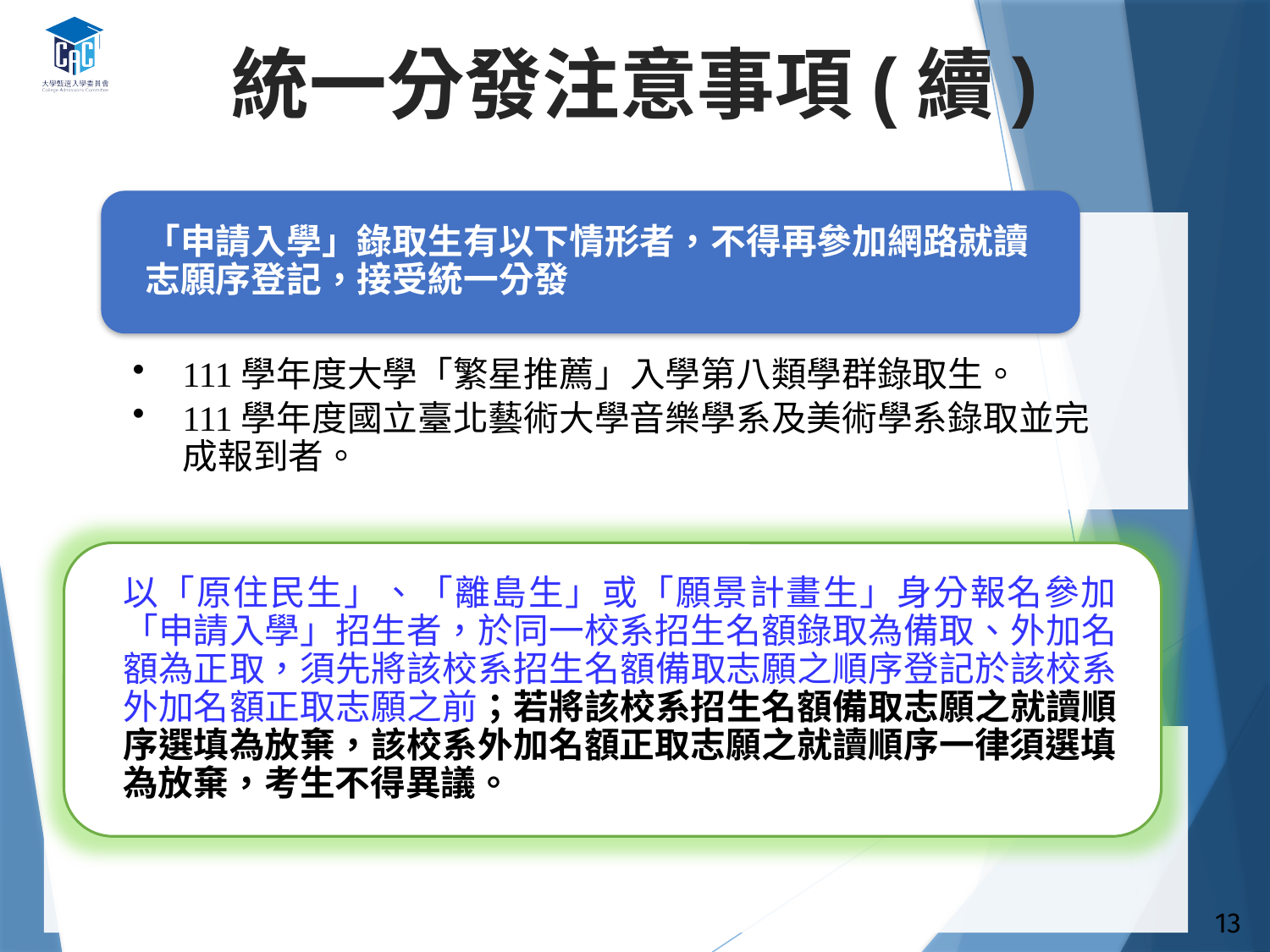

統一分發注意事項(續)
111學年度大學「繁星推薦」入學第八類學群錄取生。
111學年度國立臺北藝術大學音樂學系及美術學系錄取並完成報到者。
「申請入學」錄取生有以下情形者，不得再參加網路就讀志願序登記，接受統一分發
以「原住民生」、「離島生」或「願景計畫生」身分報名參加「申請入學」招生者，於同一校系招生名額錄取為備取、外加名額為正取，須先將該校系招生名額備取志願之順序登記於該校系外加名額正取志願之前；若將該校系招生名額備取志願之就讀順序選填為放棄，該校系外加名額正取志願之就讀順序一律須選填為放棄，考生不得異議。